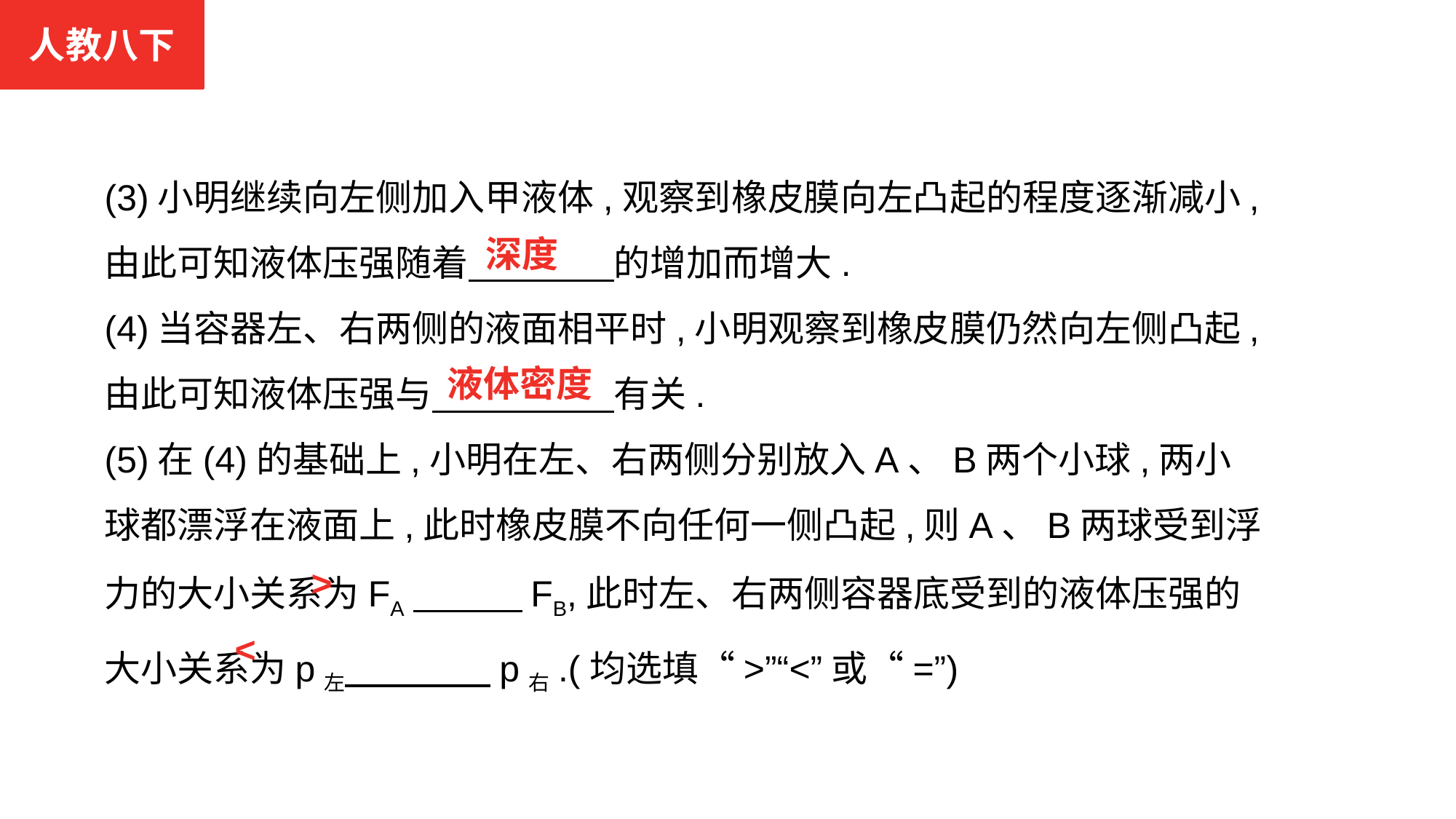

人教八下
(3)小明继续向左侧加入甲液体,观察到橡皮膜向左凸起的程度逐渐减小,由此可知液体压强随着　　　　的增加而增大.
(4)当容器左、右两侧的液面相平时,小明观察到橡皮膜仍然向左侧凸起,由此可知液体压强与　　　　　有关.
(5)在(4)的基础上,小明在左、右两侧分别放入A、B两个小球,两小球都漂浮在液面上,此时橡皮膜不向任何一侧凸起,则A、B两球受到浮力的大小关系为FA　　　FB,此时左、右两侧容器底受到的液体压强的大小关系为p左　　　　p右.(均选填“>”“<”或“=”)
 深度
 液体密度
 >
 <